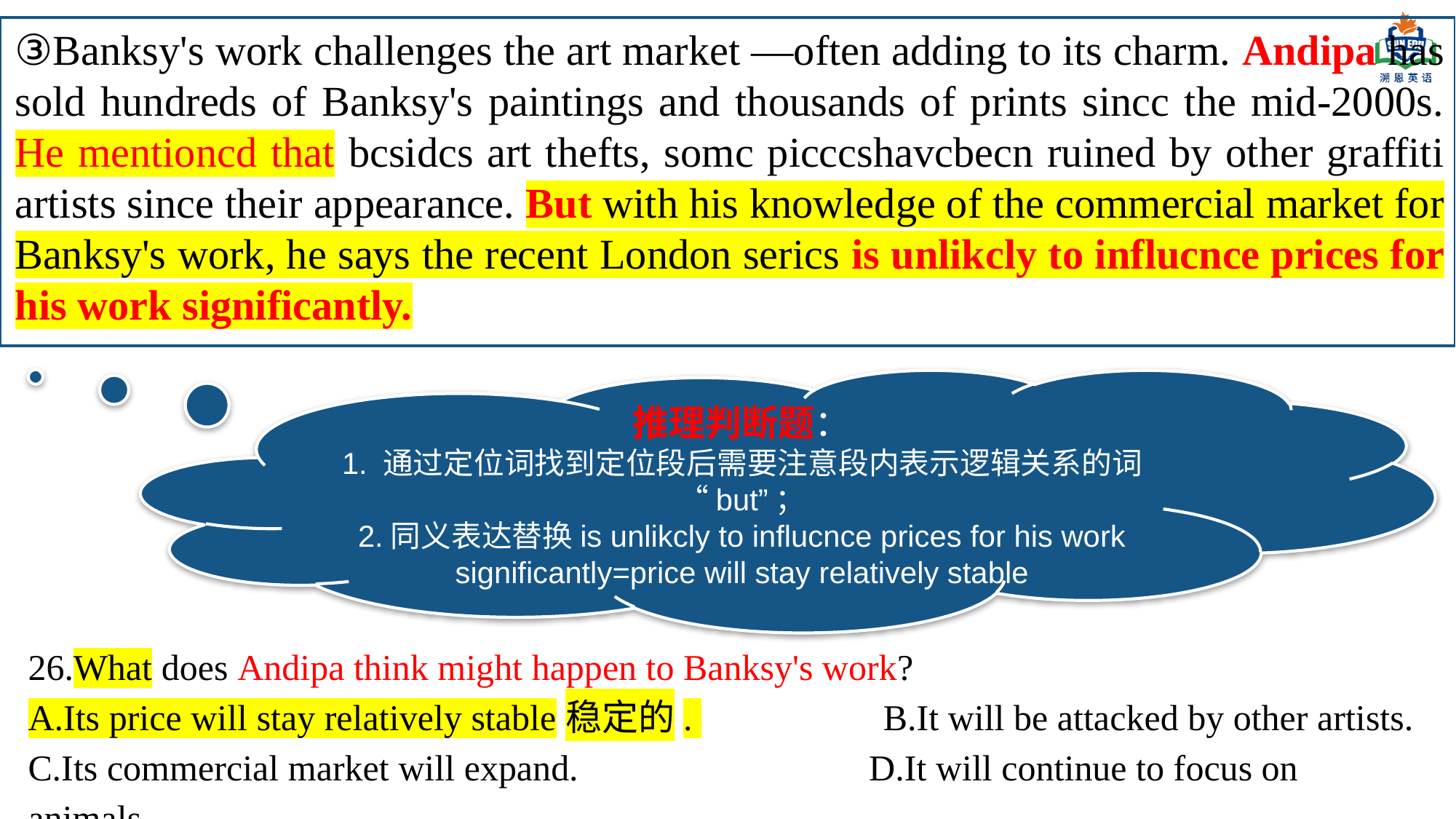

③Banksy's work challenges the art market —often adding to its charm. Andipa has sold hundreds of Banksy's paintings and thousands of prints sincc the mid-2000s. He mentioncd that bcsidcs art thefts, somc picccshavcbecn ruined by other graffiti artists since their appearance. But with his knowledge of the commercial market for Banksy's work, he says the recent London serics is unlikcly to influcnce prices for his work significantly.
推理判断题：
1. 通过定位词找到定位段后需要注意段内表示逻辑关系的词“but”；
2.同义表达替换is unlikcly to influcnce prices for his work significantly=price will stay relatively stable
26.What does Andipa think might happen to Banksy's work?
A.Its price will stay relatively stable稳定的.                     B.It will be attacked by other artists.
C.Its commercial market will expand.                                D.It will continue to focus on animals.